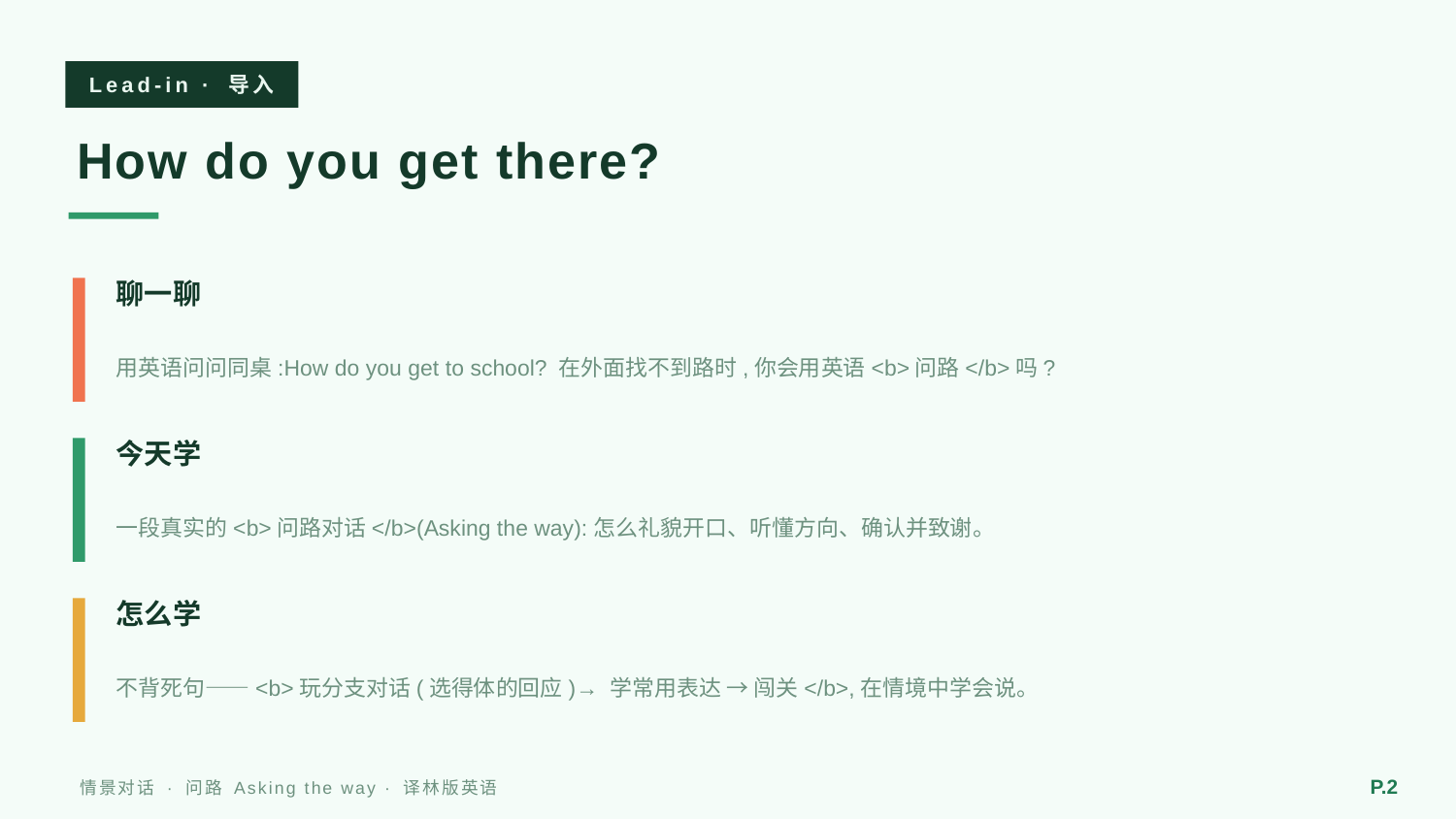

Lead-in · 导入

How do you get there?

聊一聊

用英语问问同桌:How do you get to school? 在外面找不到路时,你会用英语<b>问路</b>吗?
今天学

一段真实的<b>问路对话</b>(Asking the way):怎么礼貌开口、听懂方向、确认并致谢。
怎么学

不背死句——<b>玩分支对话(选得体的回应)→ 学常用表达 → 闯关</b>,在情境中学会说。
P.2
情景对话 · 问路 Asking the way · 译林版英语